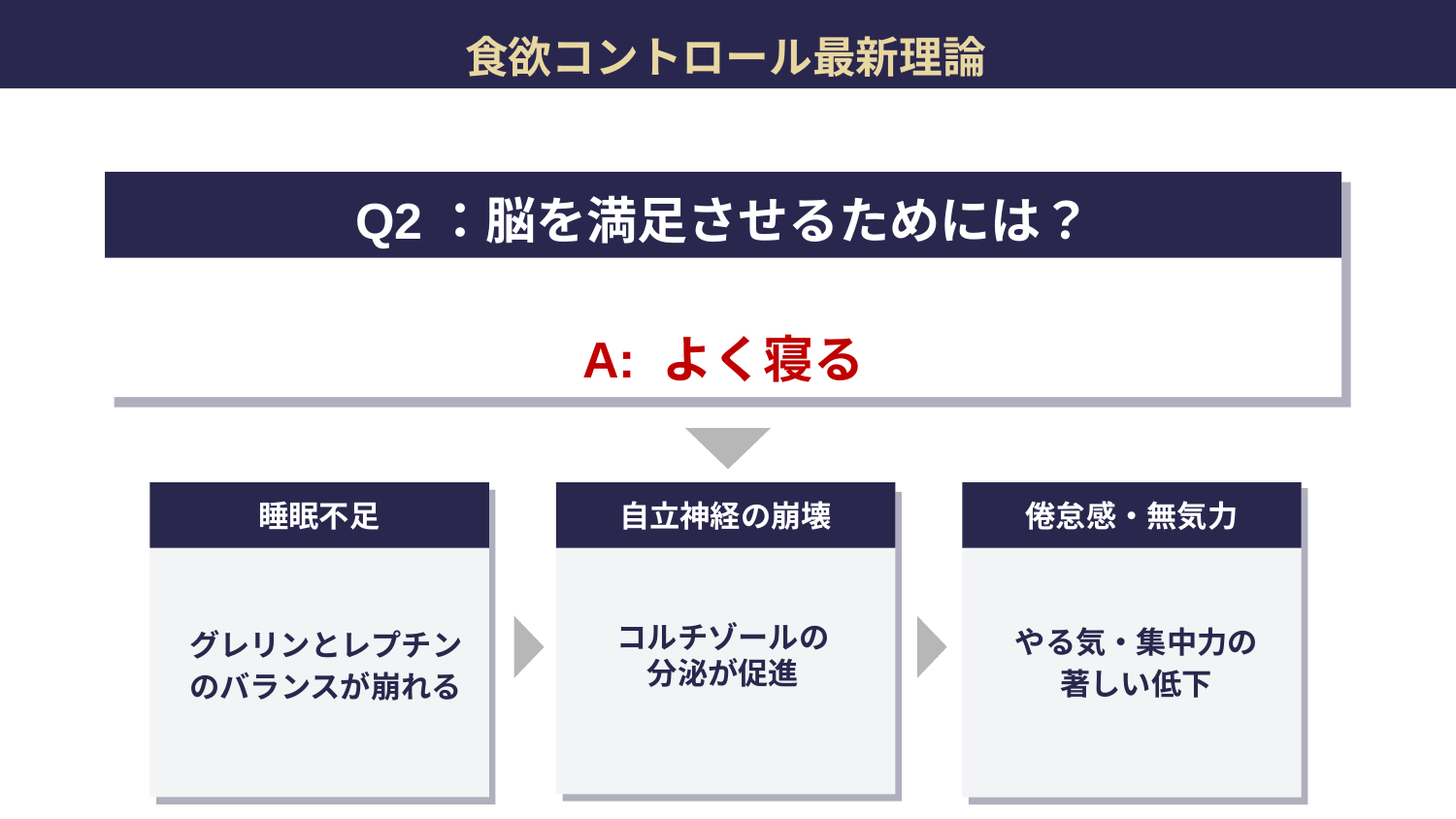

食欲コントロール最新理論

Q2：脳を満足させるためには？

A: よく寝る

グレリンとレプチン
のバランスが崩れる
睡眠不足
自立神経の崩壊
倦怠感・無気力

コルチゾールの
分泌が促進
やる気・集中力の
著しい低下